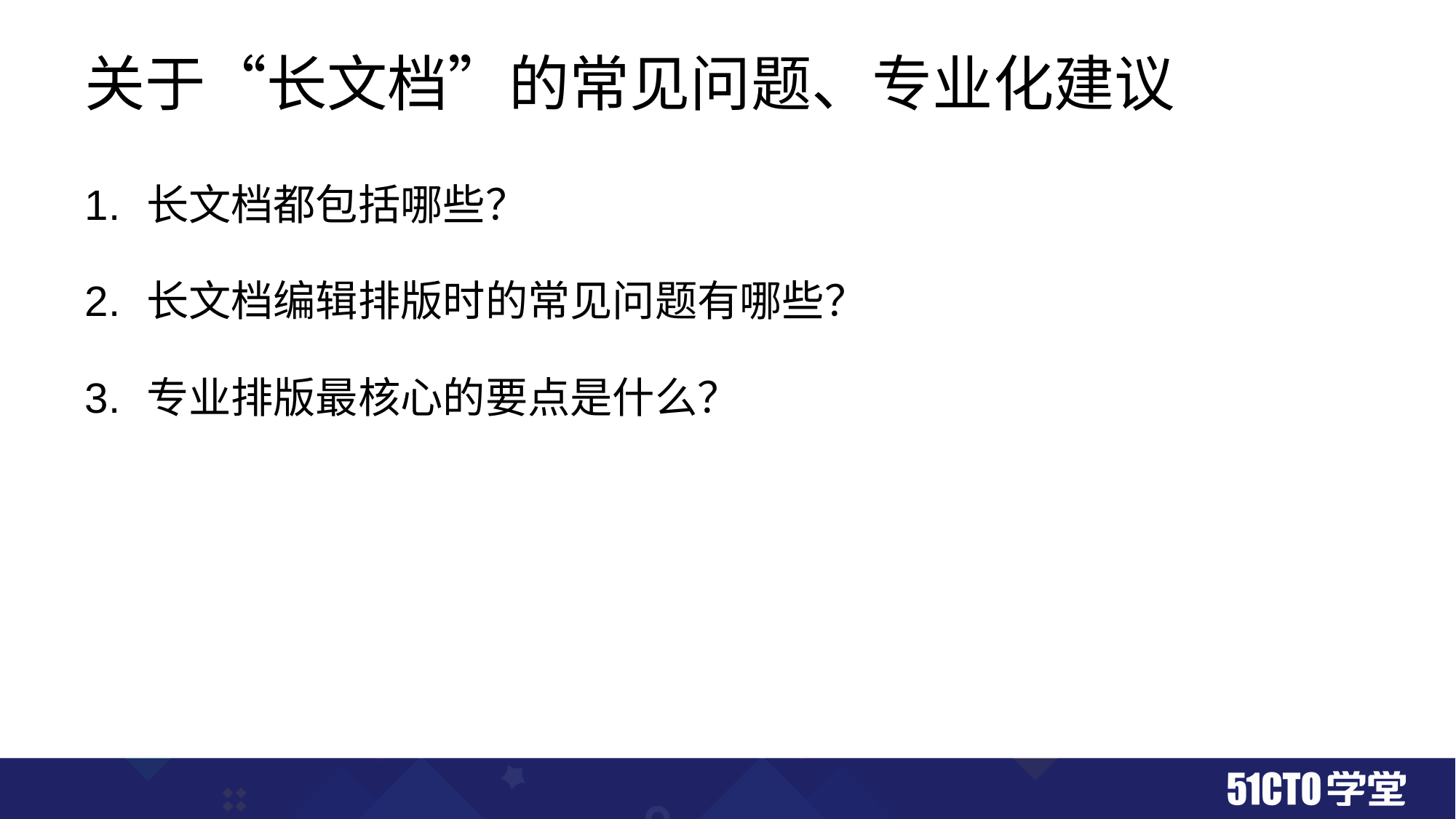

# 关于“长文档”的常见问题、专业化建议
长文档都包括哪些？
长文档编辑排版时的常见问题有哪些？
专业排版最核心的要点是什么？